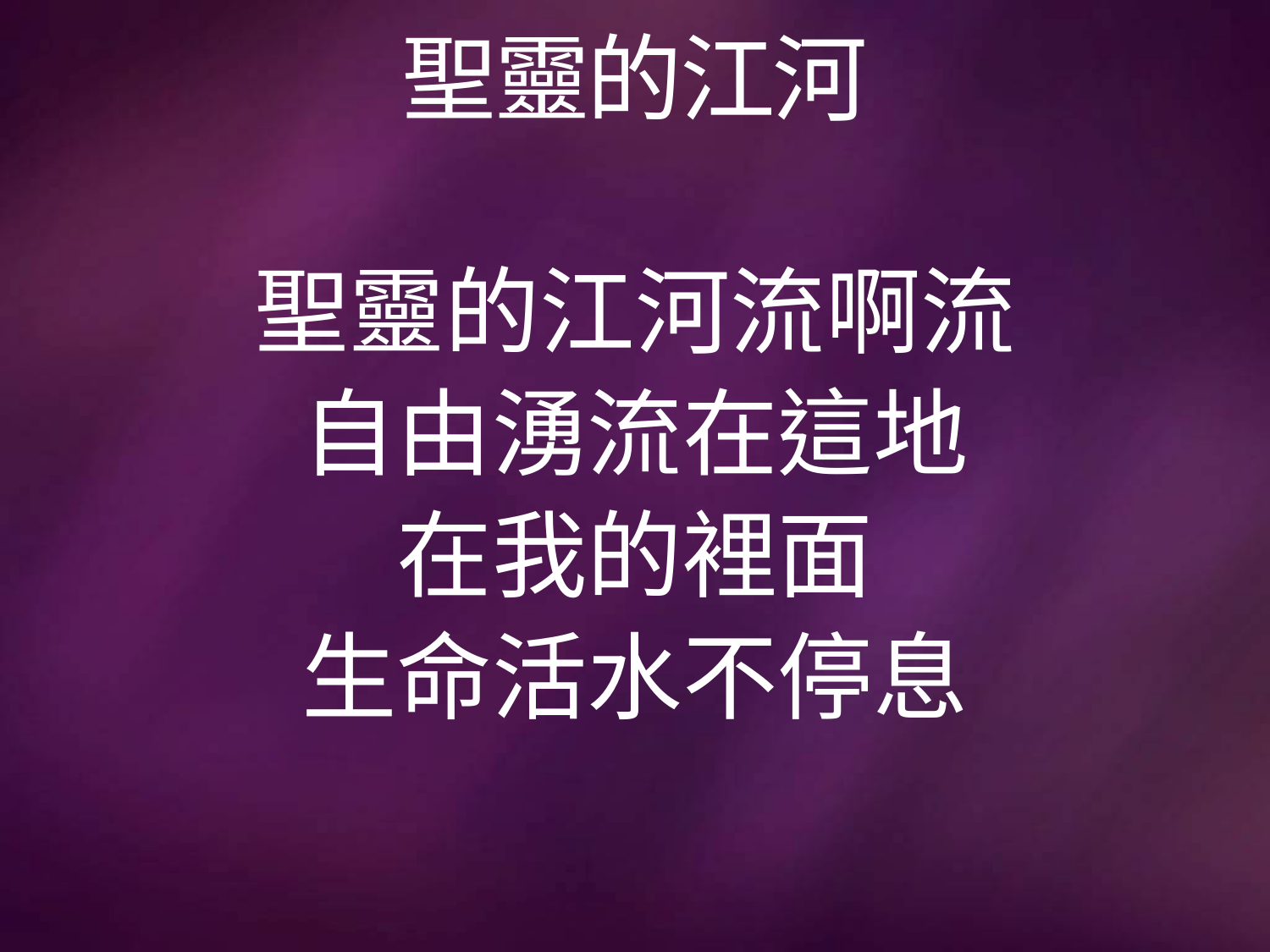

# 聖靈的江河
聖靈的江河流啊流
自由湧流在這地
在我的裡面
生命活水不停息